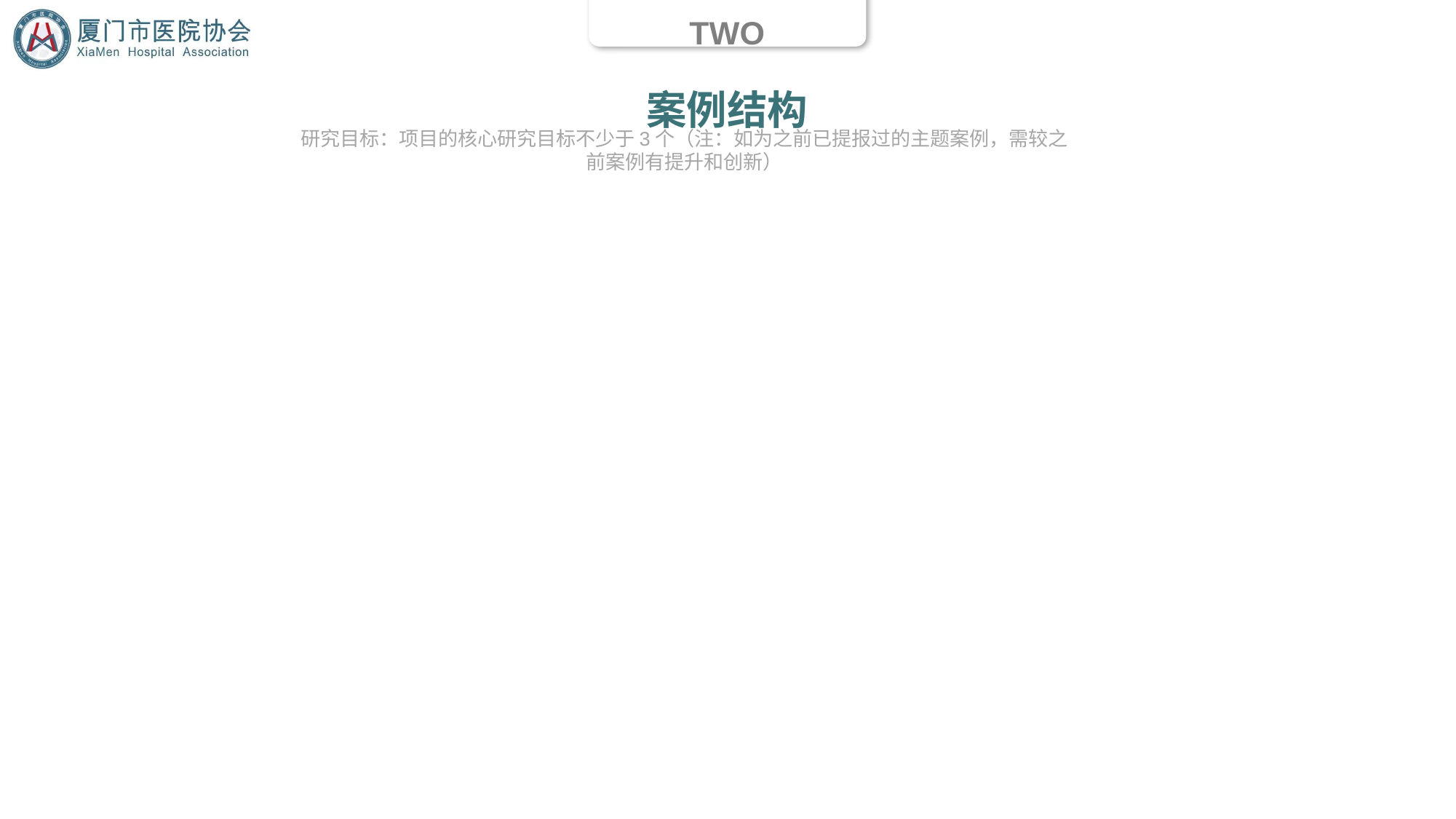

TWO
案例结构
研究目标：项目的核心研究目标不少于3个（注：如为之前已提报过的主题案例，需较之前案例有提升和创新）